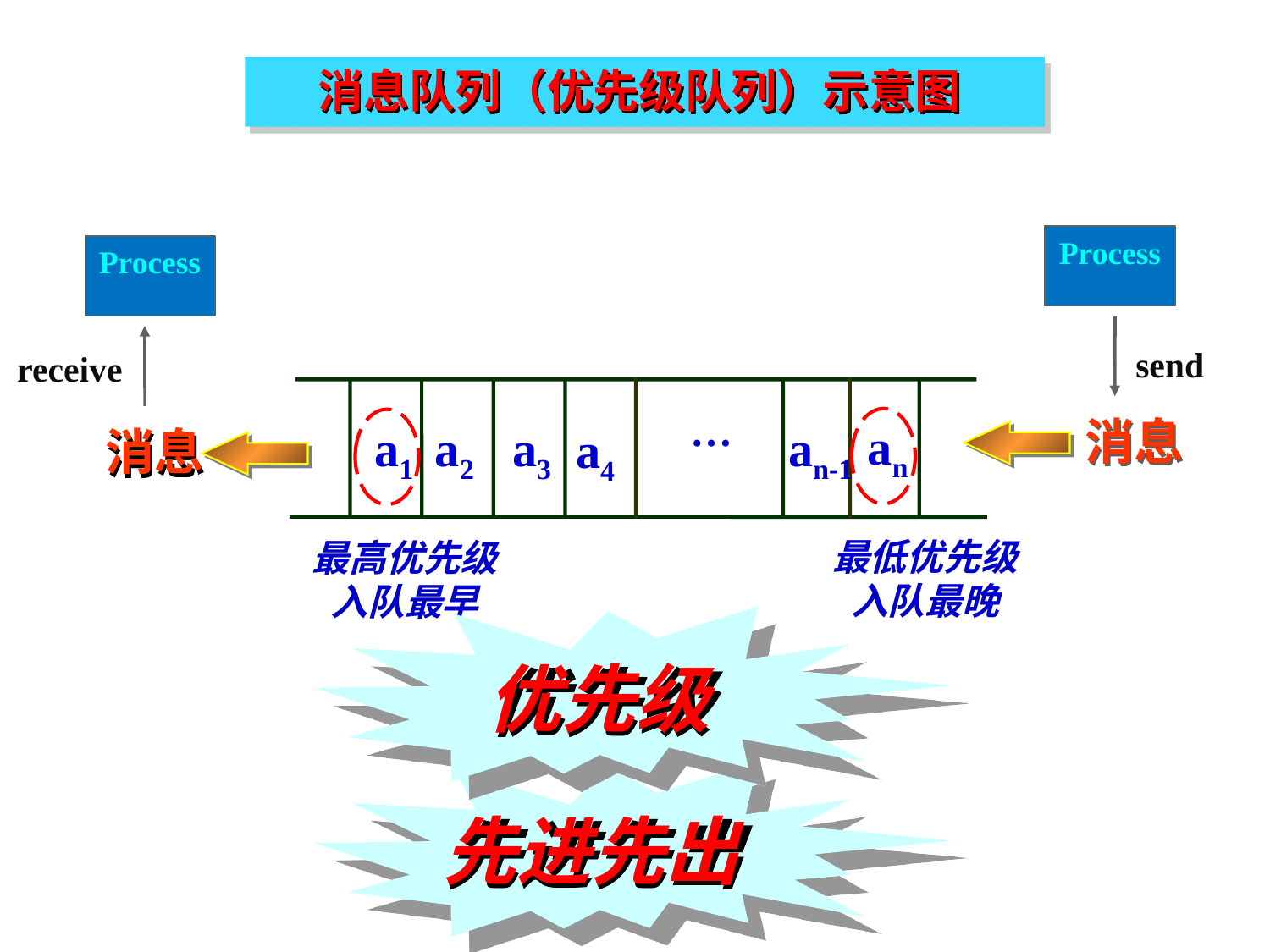

消息队列（优先级队列）示意图

Process
Process
send
receive

…
消息
an
a1
a2
a3
an-1
a4
消息

最低优先级
入队最晚

最高优先级入队最早

优先级

先进先出